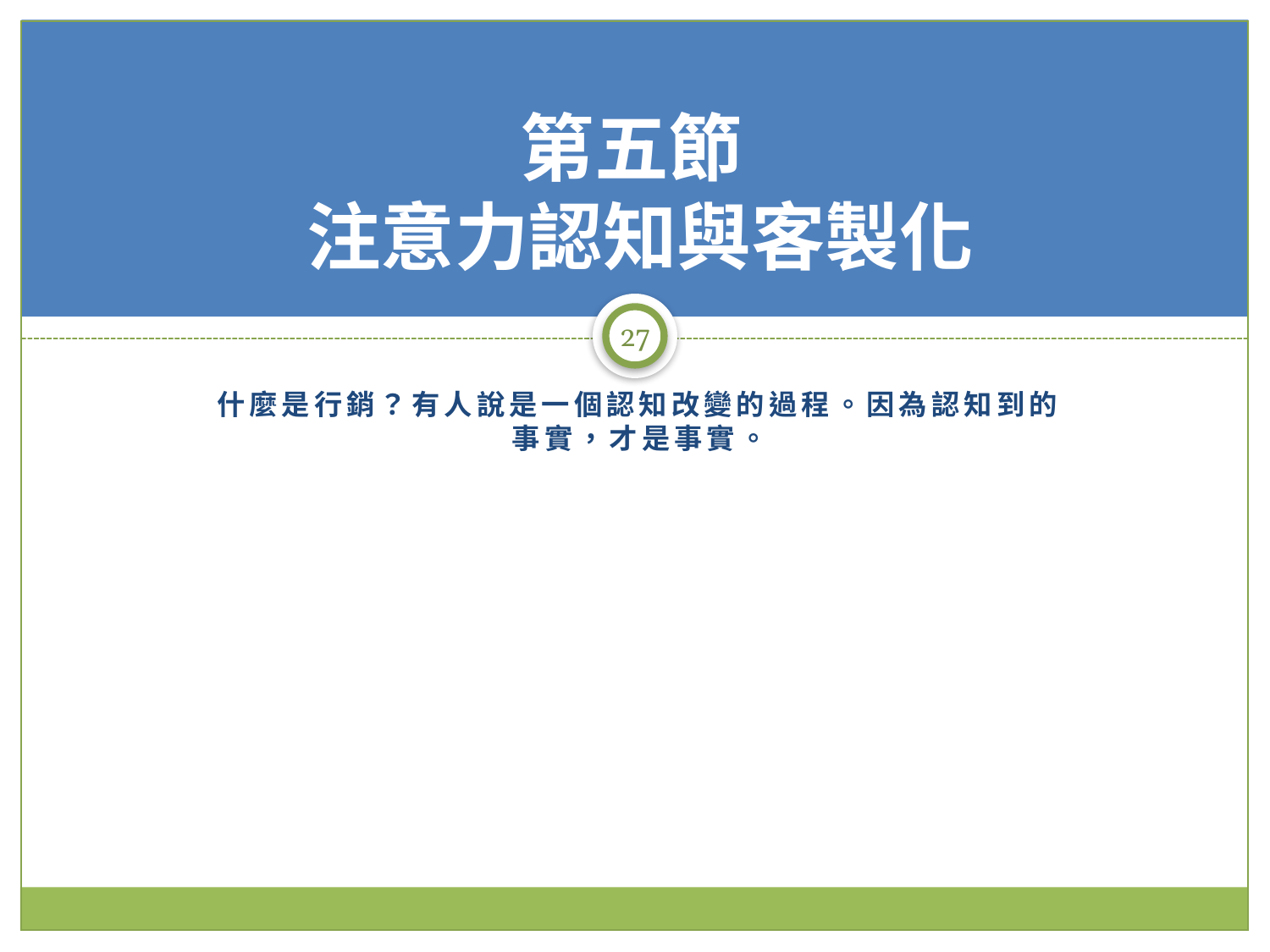

# 第五節 注意力認知與客製化
27
什麼是行銷？有人說是一個認知改變的過程。因為認知到的事實，才是事實。